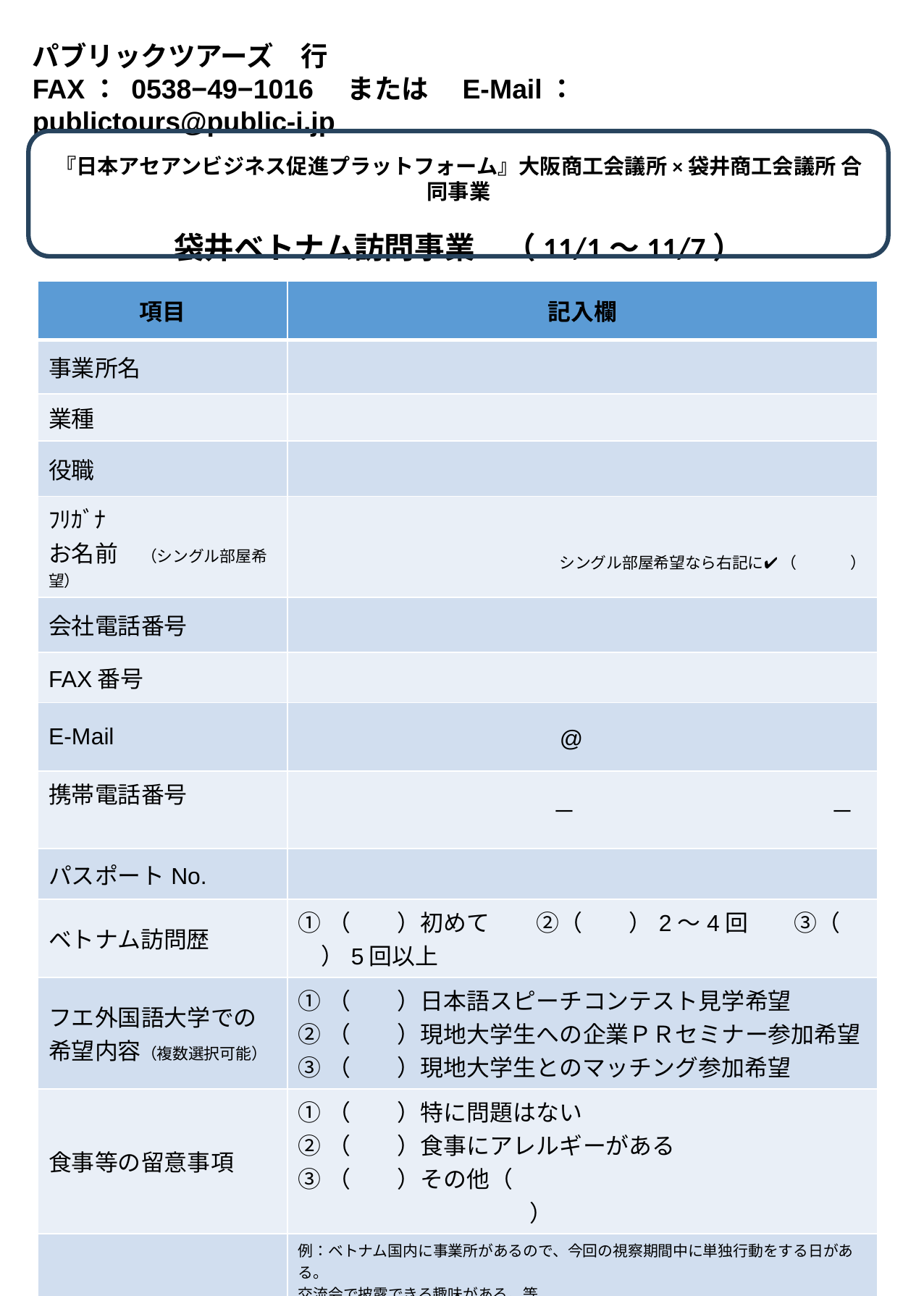

パブリックツアーズ　行
FAX： 0538−49−1016　または　E-Mail：publictours@public-i.jp

『日本アセアンビジネス促進プラットフォーム』大阪商工会議所×袋井商工会議所 合同事業

袋井ベトナム訪問事業　（11/1～11/7）
| 項目 | 記入欄 |
| --- | --- |
| 事業所名 |  |
| 業種 |  |
| 役職 |  |
| ﾌﾘｶﾞﾅ お名前　（シングル部屋希望） | シングル部屋希望なら右記に✔ （　 　　） |
| 会社電話番号 |  |
| FAX番号 |  |
| E-Mail | @ |
| 携帯電話番号 | －　　　　　　　　　　　－ |
| パスポートNo. |  |
| ベトナム訪問歴 | ①（　　）初めて　　②（　　）2～4回　　③（　　）5回以上 |
| フエ外国語大学での 希望内容（複数選択可能） | ①（　　）日本語スピーチコンテスト見学希望 ②（　　）現地大学生への企業ＰＲセミナー参加希望 ③（　　）現地大学生とのマッチング参加希望 |
| 食事等の留意事項 | ①（　　）特に問題はない ②（　　）食事にアレルギーがある ③（　　）その他（　　　　　　　　　　　　　　　　　　　　　　　　　） |
| その他 | 例：ベトナム国内に事業所があるので、今回の視察期間中に単独行動をする日がある。 交流会で披露できる趣味がある。等 |